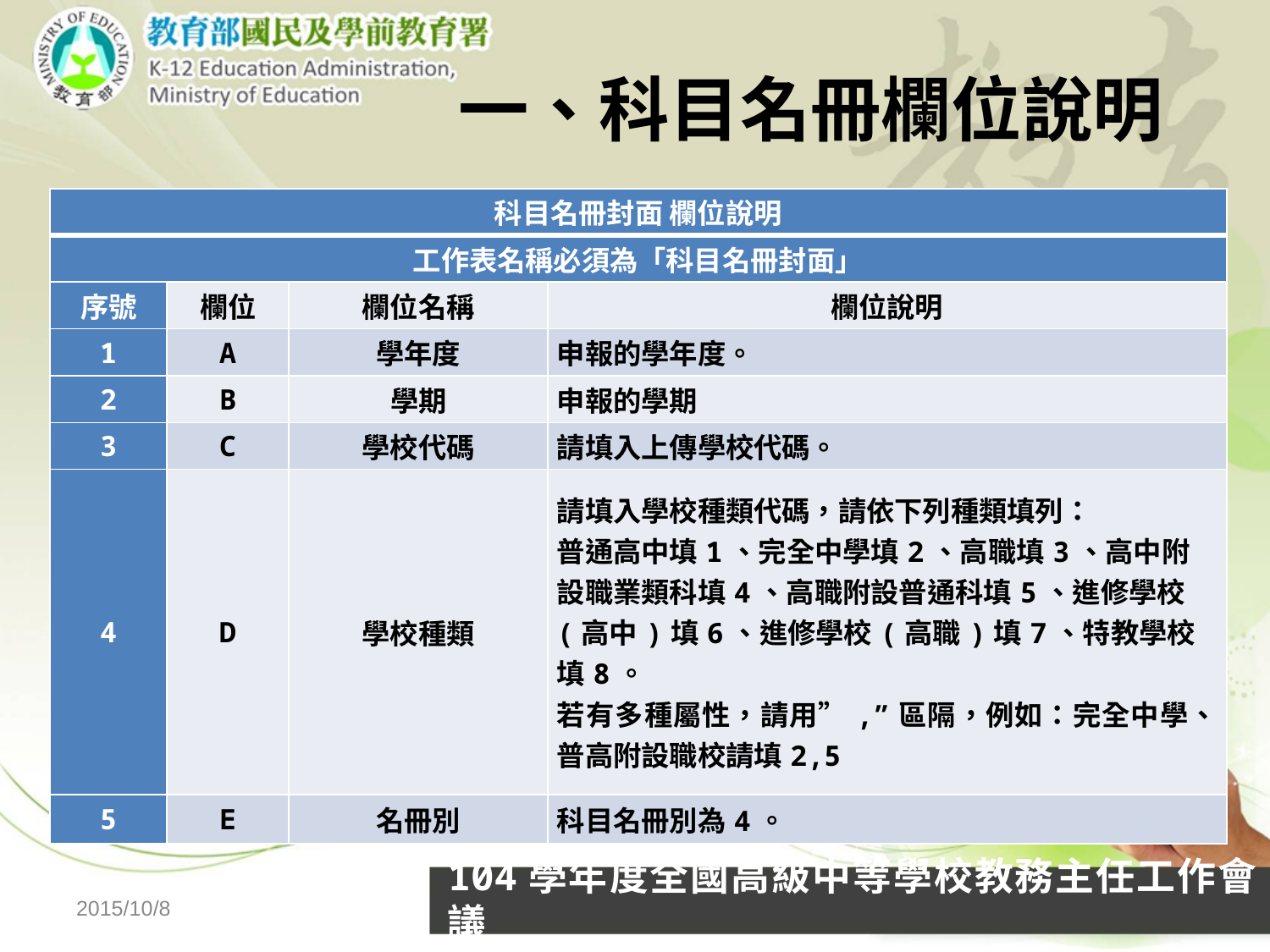

# 一、科目名冊欄位說明
| 科目名冊封面 欄位說明 |  |  |  |
| --- | --- | --- | --- |
| 工作表名稱必須為「科目名冊封面」 |  |  |  |
| 序號 | 欄位 | 欄位名稱 | 欄位說明 |
| 1 | A | 學年度 | 申報的學年度。 |
| 2 | B | 學期 | 申報的學期 |
| 3 | C | 學校代碼 | 請填入上傳學校代碼。 |
| 4 | D | 學校種類 | 請填入學校種類代碼，請依下列種類填列： 普通高中填1、完全中學填2、高職填3、高中附設職業類科填4、高職附設普通科填5、進修學校(高中)填6、進修學校(高職)填7、特教學校填8。 若有多種屬性，請用”,”區隔，例如：完全中學、普高附設職校請填2,5 |
| 5 | E | 名冊別 | 科目名冊別為4。 |
104學年度全國高級中等學校教務主任工作會議
2015/10/8
北區校長會議-1030819
9